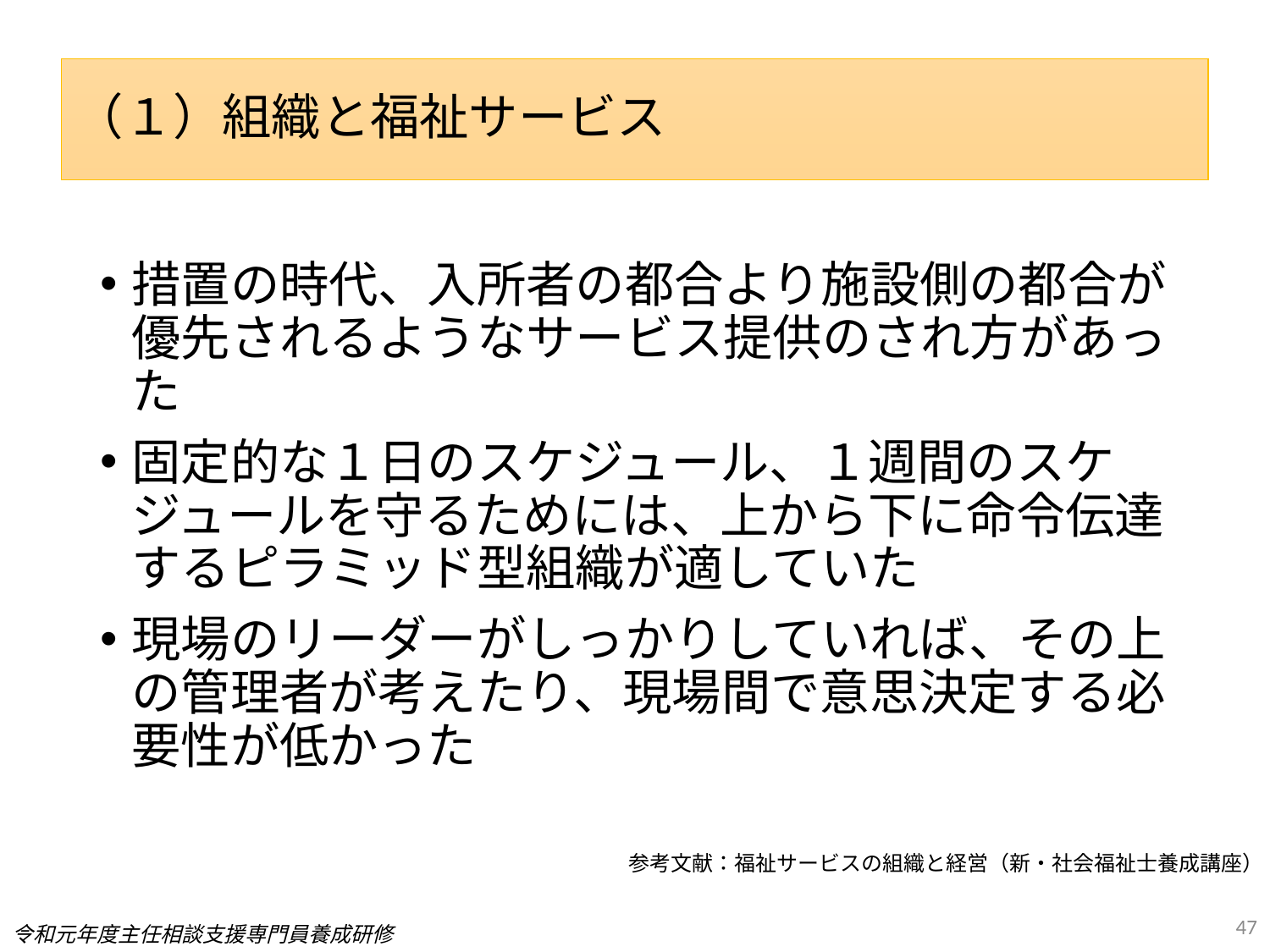

#
（１）組織と福祉サービス
措置の時代、入所者の都合より施設側の都合が優先されるようなサービス提供のされ方があった
固定的な１日のスケジュール、１週間のスケジュールを守るためには、上から下に命令伝達するピラミッド型組織が適していた
現場のリーダーがしっかりしていれば、その上の管理者が考えたり、現場間で意思決定する必要性が低かった
参考文献：福祉サービスの組織と経営（新・社会福祉士養成講座）
47
令和元年度主任相談支援専門員養成研修